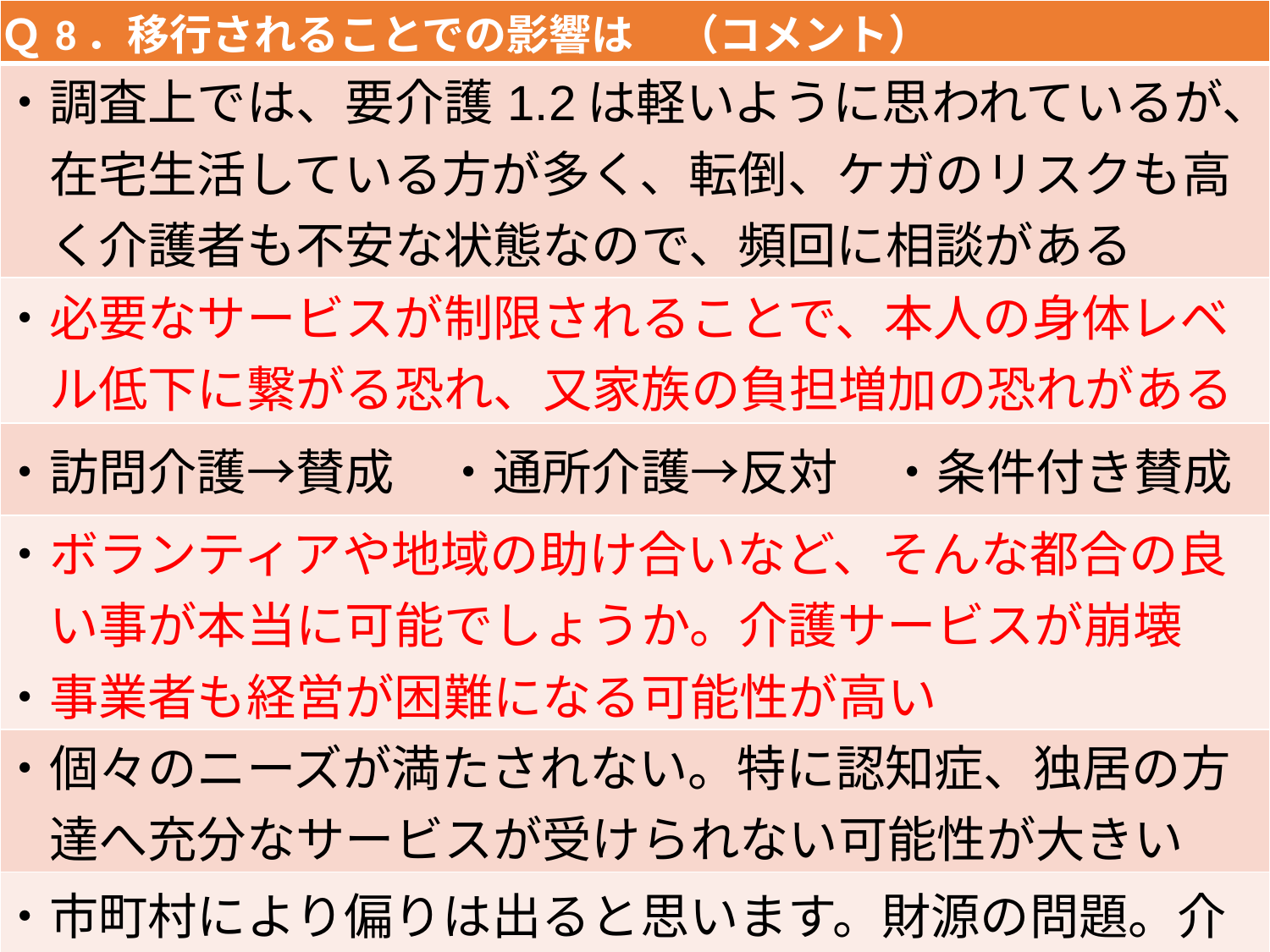

| Ｑ8．移行されることでの影響は　（コメント） |
| --- |
| ・調査上では、要介護1.2は軽いように思われているが、 　在宅生活している方が多く、転倒、ケガのリスクも高 　く介護者も不安な状態なので、頻回に相談がある |
| ・必要なサービスが制限されることで、本人の身体レベ 　ル低下に繋がる恐れ、又家族の負担増加の恐れがある |
| ・訪問介護→賛成　・通所介護→反対　・条件付き賛成 |
| ・ボランティアや地域の助け合いなど、そんな都合の良 　い事が本当に可能でしょうか。介護サービスが崩壊 ・事業者も経営が困難になる可能性が高い |
| ・個々のニーズが満たされない。特に認知症、独居の方 　達へ充分なサービスが受けられない可能性が大きい |
| ・市町村により偏りは出ると思います。財源の問題。介護予防のために働きかけが増やせたら |
18